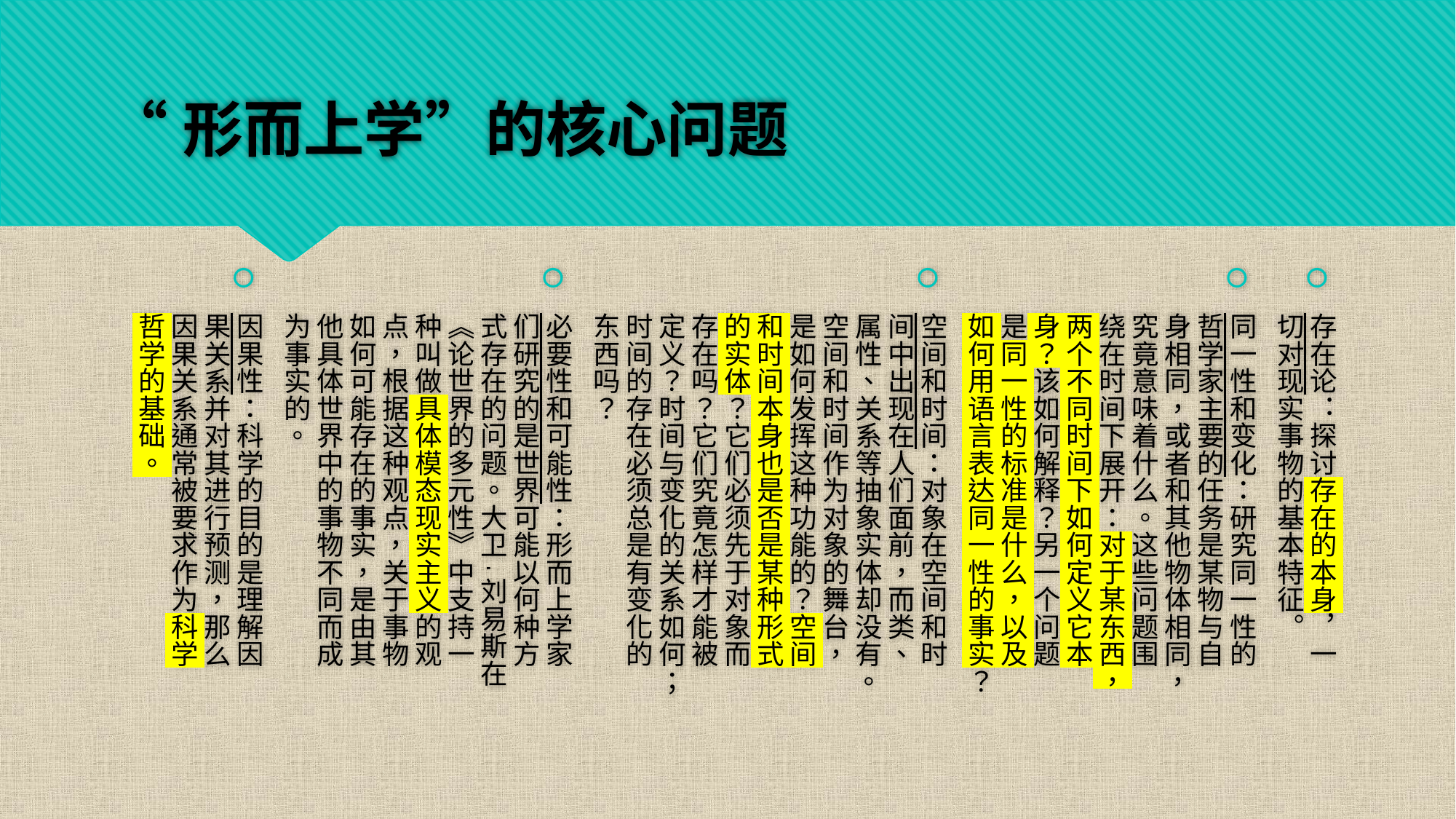

# “形而上学”的核心问题
存在论：探讨存在的本身，一切对现实事物的基本特征。
同一性和变化：研究同一性的哲学家主要的任务是某物与自身相同，或者和其他物体相同，究竟意味着什么。这些问题围绕在时间下展开：对于某东西，两个不同时间下如何定义它本身？该如何解释？另一个问题是同一性的标准是什么，以及如何用语言表达同一性的事实？
空间和时间：对象在空间和时间中出现在人们面前，而类、属性、关系等抽象实体却没有。空间和时间作为对象的舞台，是如何发挥这种功能的？空间和时间本身也是否是某种形式的实体？它们必须先于对象而存在吗？它们究竟怎样才能被定义？时间与变化的关系如何；时间的存在必须总是有变化的东西吗？
必要性和可能性：形而上学家们研究的是世界可能以何种方式存在的问题。大卫·刘易斯在《论世界的多元性》中支持一种叫做具体模态现实主义的观点，根据这种观点，关于事物如何可能存在的事实，是由其他具体世界中的事物不同而成为事实的。
因果性：科学的目的是理解因果关系并对其进行预测，那么因果关系通常被要求作为科学哲学的基础。